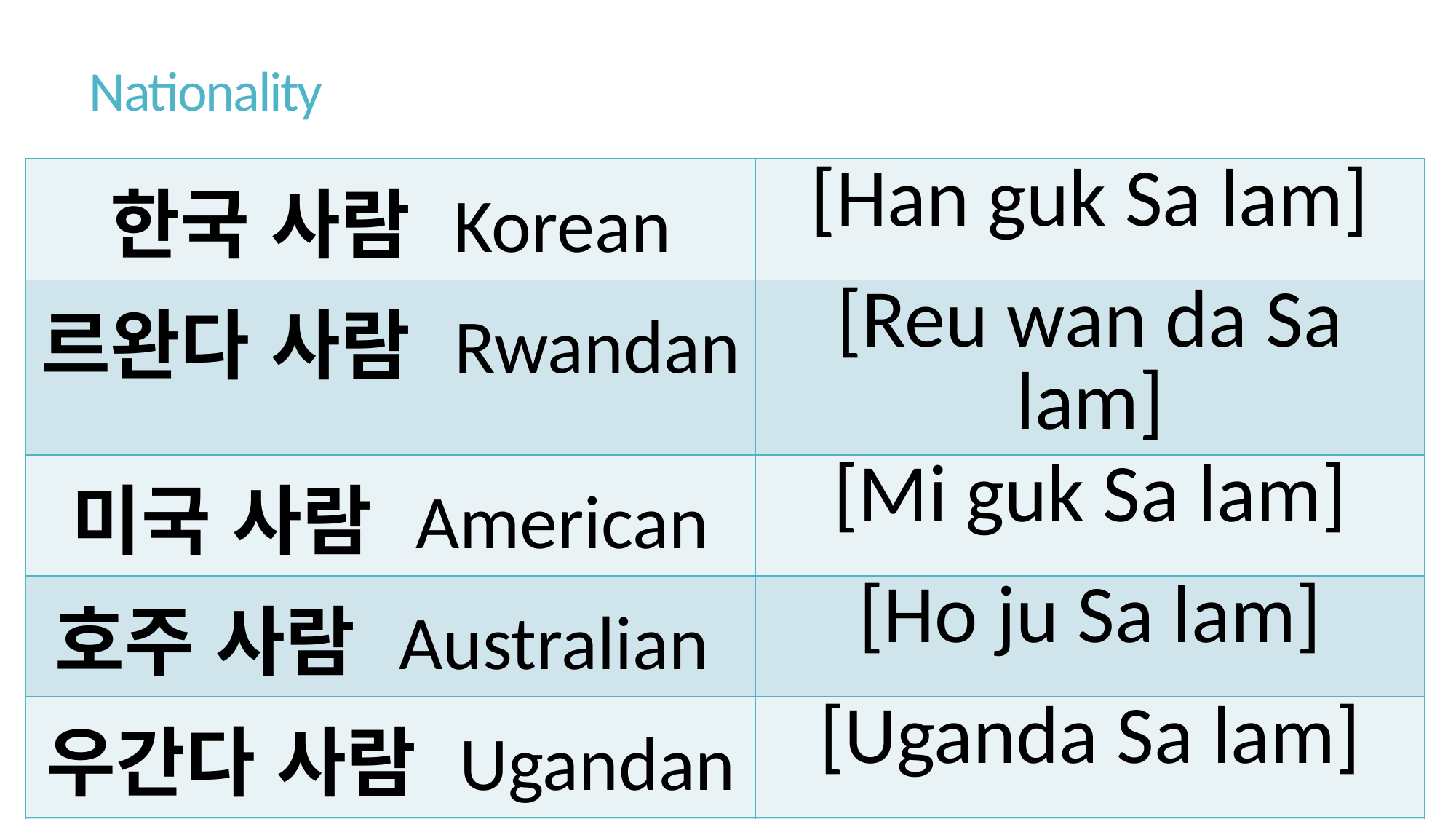

# Nationality
| 한국 사람 Korean | [Han guk Sa lam] |
| --- | --- |
| 르완다 사람 Rwandan | [Reu wan da Sa lam] |
| 미국 사람 American | [Mi guk Sa lam] |
| 호주 사람 Australian | [Ho ju Sa lam] |
| 우간다 사람 Ugandan | [Uganda Sa lam] |
| 중국 사람 Chinese | [Jung guk Sa lam] |